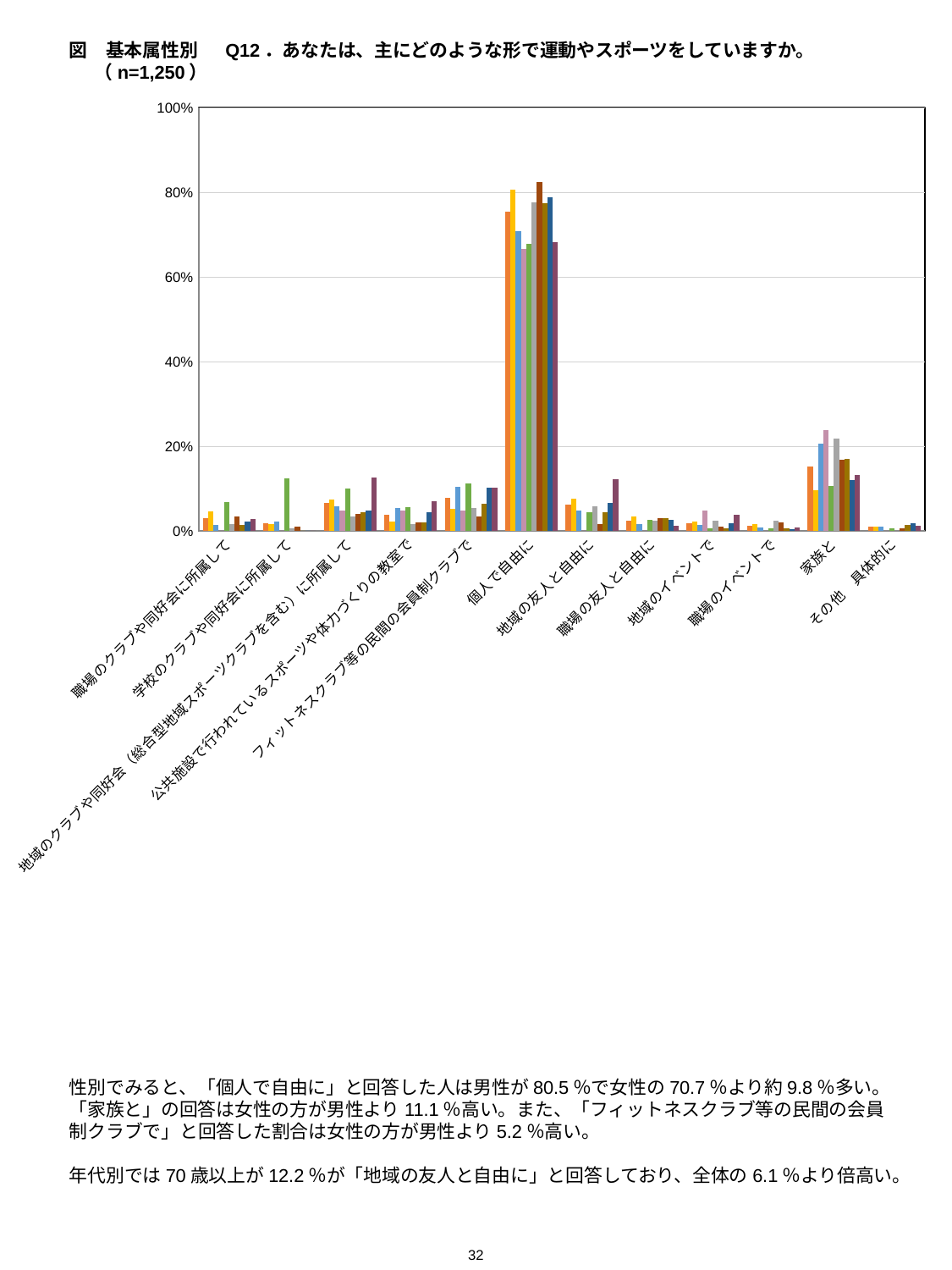

図　基本属性別　 Q12．あなたは、主にどのような形で運動やスポーツをしていますか。 （n=1,250）

### Chart

| Category | 全体(n=1250) | 男性(n=611) | 女性(n=618) | 回答しない(n=21) | 18歳 - 20代(n=161) | 30代(n=206) | 40代(n=204) | 50代(n=207) | 60代(n=227) | 70代以上(n=245) |
|---|---|---|---|---|---|---|---|---|---|---|
| 職場のクラブや同好会に所属して | 2.88 | 4.58265139116203 | 1.2944983818770226 | 0.0 | 6.832298136645963 | 1.4563106796116505 | 3.431372549019608 | 1.4492753623188406 | 2.202643171806167 | 2.857142857142857 |
| 学校のクラブや同好会に所属して | 1.84 | 1.6366612111292962 | 2.103559870550162 | 0.0 | 12.422360248447205 | 0.48543689320388356 | 0.9803921568627451 | 0.0 | 0.0 | 0.0 |
| 地域のクラブや同好会（総合型地域スポーツクラブを含む）に所属して | 6.56 | 7.364975450081833 | 5.825242718446603 | 4.761904761904762 | 9.937888198757765 | 3.3980582524271847 | 3.9215686274509802 | 4.3478260869565215 | 4.845814977973569 | 12.653061224489797 |
| 公共施設で行われているスポーツや体力づくりの教室で | 3.76 | 2.127659574468085 | 5.339805825242719 | 4.761904761904762 | 5.590062111801243 | 1.4563106796116505 | 1.9607843137254901 | 1.9323671497584543 | 4.405286343612334 | 6.938775510204082 |
| フィットネスクラブ等の民間の会員制クラブで | 7.76 | 5.237315875613748 | 10.355987055016183 | 4.761904761904762 | 11.180124223602483 | 5.339805825242719 | 3.431372549019608 | 6.280193236714976 | 10.13215859030837 | 10.204081632653061 |
| 個人で自由に | 75.44 | 80.52373158756137 | 70.71197411003236 | 66.66666666666667 | 67.70186335403727 | 77.66990291262137 | 82.35294117647058 | 77.29468599033817 | 78.8546255506608 | 68.16326530612245 |
| 地域の友人と自由に | 6.08 | 7.528641571194763 | 4.854368932038835 | 0.0 | 4.3478260869565215 | 5.825242718446603 | 1.4705882352941178 | 4.3478260869565215 | 6.607929515418502 | 12.244897959183673 |
| 職場の友人と自由に | 2.4 | 3.4369885433715224 | 1.4563106796116505 | 0.0 | 2.4844720496894412 | 2.4271844660194173 | 2.9411764705882355 | 2.898550724637681 | 2.643171806167401 | 1.2244897959183674 |
| 地域のイベントで | 1.76 | 2.127659574468085 | 1.2944983818770226 | 4.761904761904762 | 0.6211180124223603 | 2.4271844660194173 | 0.9803921568627451 | 0.48309178743961356 | 1.762114537444934 | 3.6734693877551026 |
| 職場のイベントで | 1.12 | 1.4729950900163666 | 0.8090614886731392 | 0.0 | 0.6211180124223603 | 2.4271844660194173 | 1.9607843137254901 | 0.48309178743961356 | 0.4405286343612335 | 0.8163265306122449 |
| 家族と | 15.2 | 9.492635024549918 | 20.550161812297734 | 23.80952380952381 | 10.559006211180124 | 21.844660194174757 | 16.666666666666668 | 16.908212560386474 | 11.894273127753305 | 13.061224489795919 |
| その他　具体的に | 0.96 | 0.9819967266775778 | 0.9708737864077671 | 0.0 | 0.6211180124223603 | 0.0 | 0.49019607843137253 | 1.4492753623188406 | 1.762114537444934 | 1.2244897959183674 |
性別でみると、「個人で自由に」と回答した人は男性が80.5％で女性の70.7％より約9.8％多い。
「家族と」の回答は女性の方が男性より11.1％高い。また、「フィットネスクラブ等の民間の会員制クラブで」と回答した割合は女性の方が男性より5.2％高い。

年代別では70歳以上が12.2％が「地域の友人と自由に」と回答しており、全体の6.1％より倍高い。
32